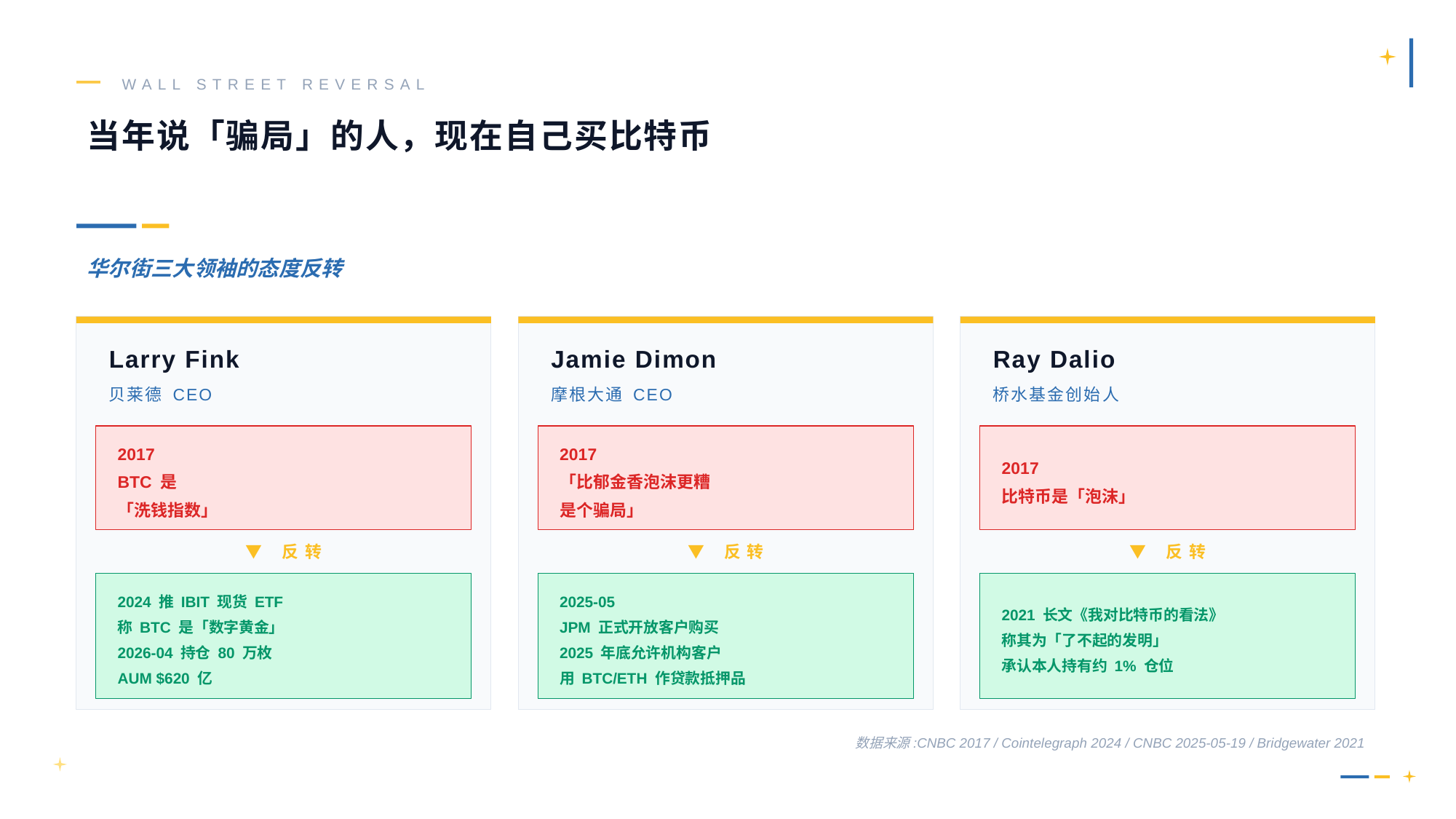

WALL STREET REVERSAL

当年说「骗局」的人，现在自己买比特币

华尔街三大领袖的态度反转

Larry Fink
Jamie Dimon
Ray Dalio
贝莱德 CEO
摩根大通 CEO
桥水基金创始人

2017
BTC 是
「洗钱指数」

2017
「比郁金香泡沫更糟
是个骗局」

2017
比特币是「泡沫」
▼ 反转
▼ 反转
▼ 反转

2024 推 IBIT 现货 ETF
称 BTC 是「数字黄金」
2026-04 持仓 80 万枚
AUM $620 亿

2025-05
JPM 正式开放客户购买
2025 年底允许机构客户
用 BTC/ETH 作贷款抵押品

2021 长文《我对比特币的看法》
称其为「了不起的发明」
承认本人持有约 1% 仓位
数据来源:CNBC 2017 / Cointelegraph 2024 / CNBC 2025-05-19 / Bridgewater 2021